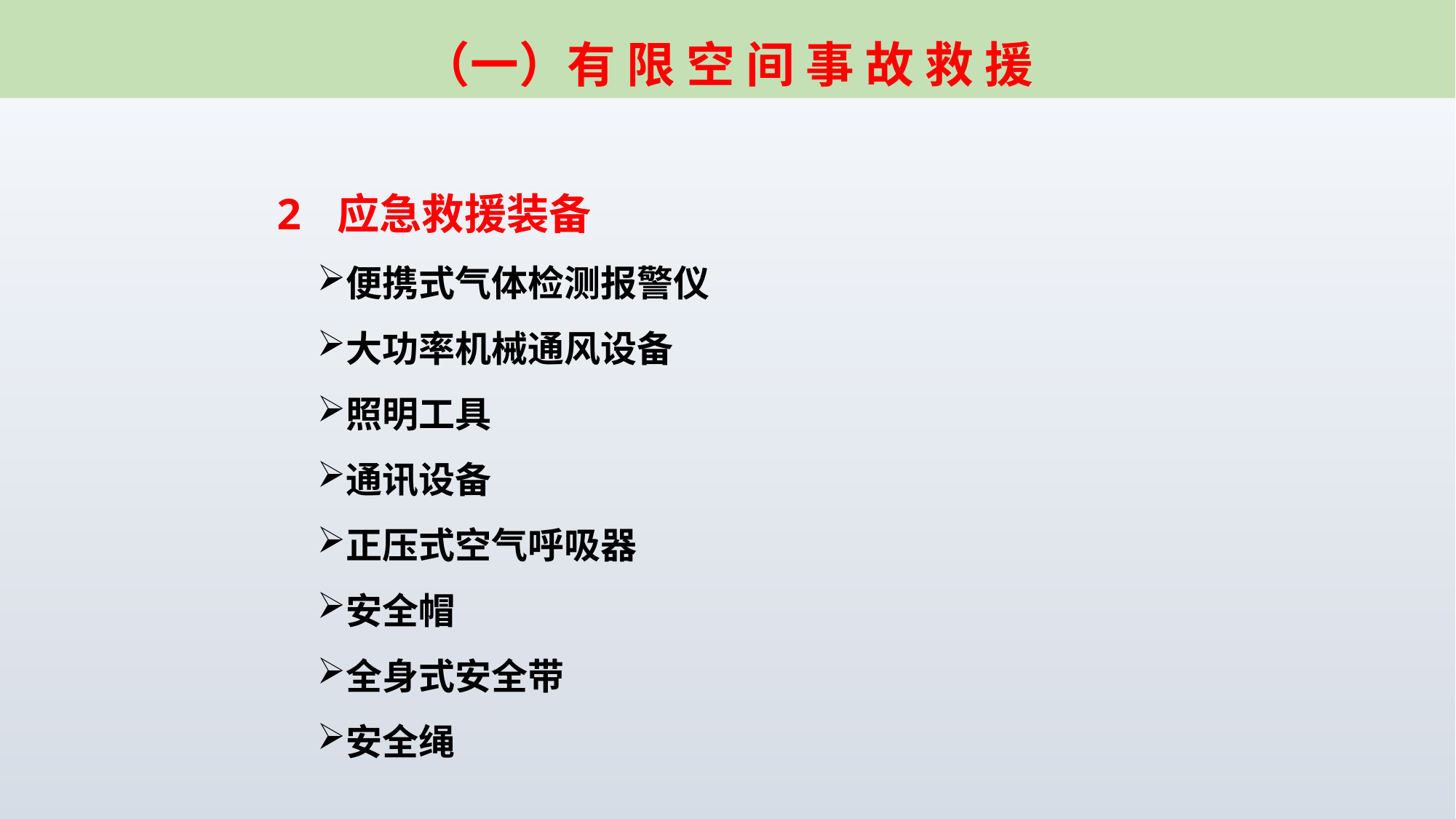

（一）有 限 空 间 事 故 救 援
2 应急救援装备
便携式气体检测报警仪
大功率机械通风设备
照明工具
通讯设备
正压式空气呼吸器
安全帽
全身式安全带
安全绳